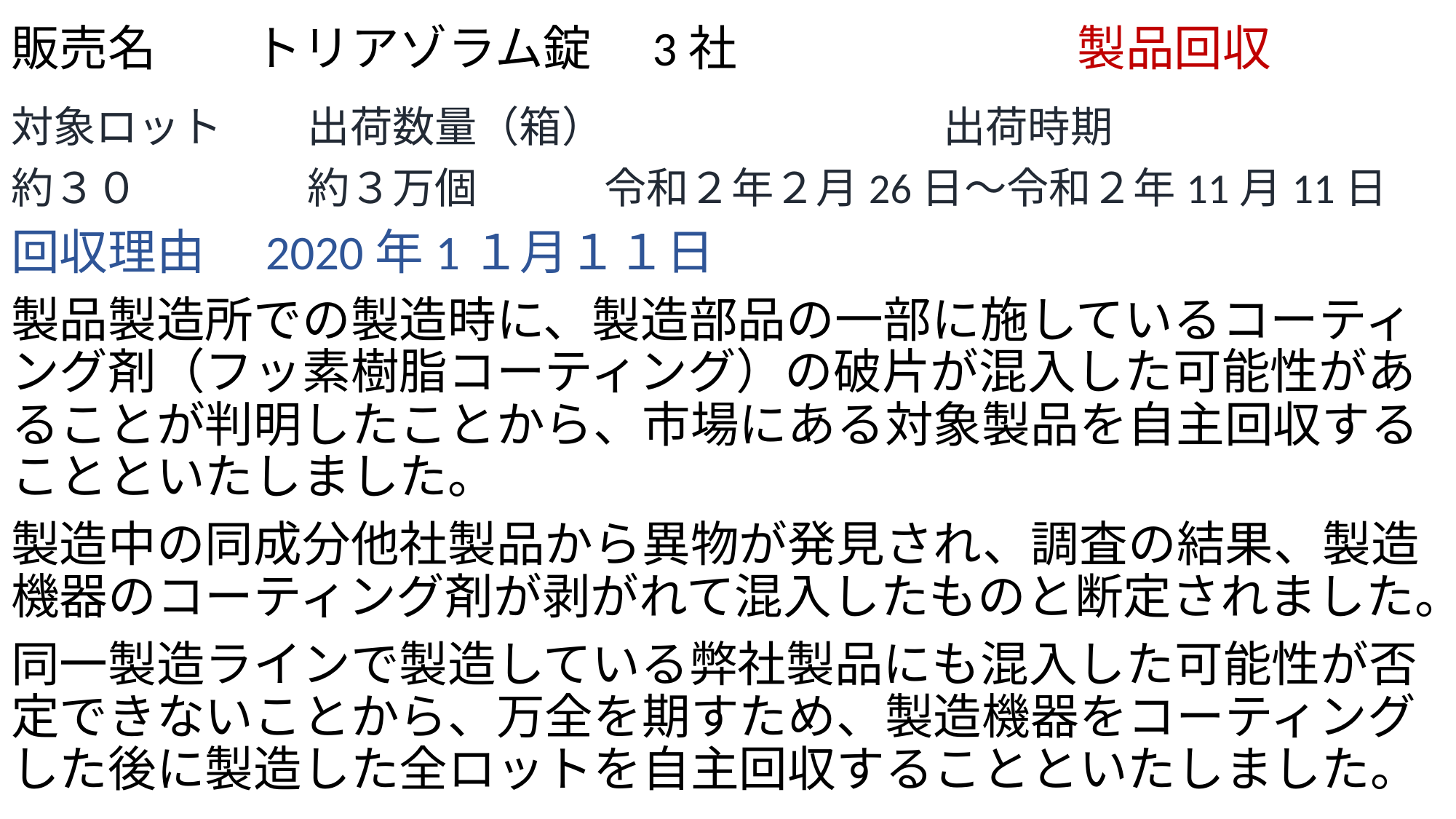

# 販売名　　トリアゾラム錠　3社　　　　　　　製品回収
対象ロット　　出荷数量（箱）　　　　　　　　出荷時期
約３０　　　　約３万個　　　令和２年２月26日～令和２年11月11日
回収理由　2020年1１月１１日
製品製造所での製造時に、製造部品の一部に施しているコーティング剤（フッ素樹脂コーティング）の破片が混入した可能性があることが判明したことから、市場にある対象製品を自主回収することといたしました。
製造中の同成分他社製品から異物が発見され、調査の結果、製造機器のコーティング剤が剥がれて混入したものと断定されました。
同一製造ラインで製造している弊社製品にも混入した可能性が否定できないことから、万全を期すため、製造機器をコーティングした後に製造した全ロットを自主回収することといたしました。